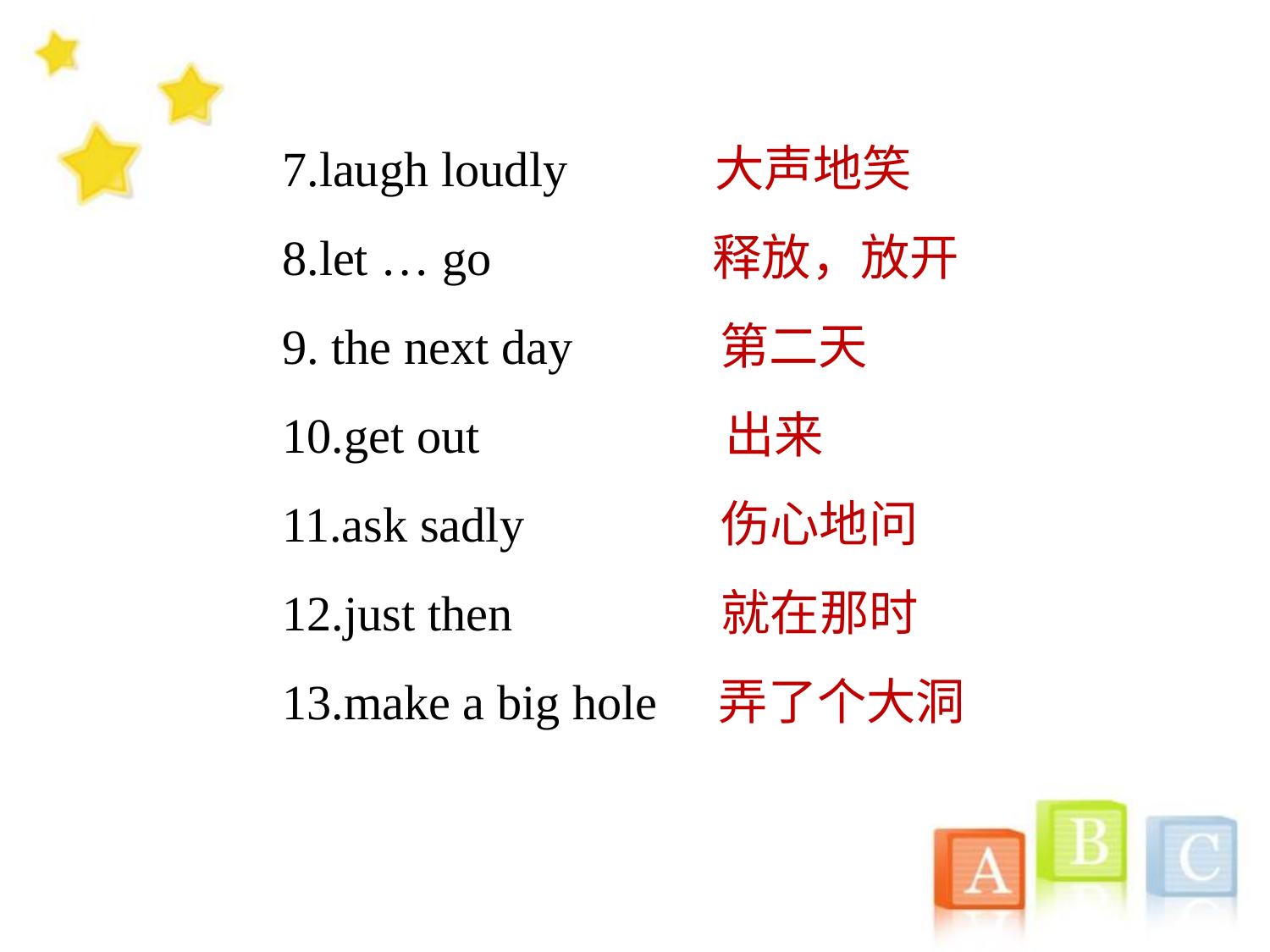

7.laugh loudly           大声地笑
8.let … go                 释放，放开
9. the next day           第二天
10.get out                   出来
11.ask sadly               伤心地问
12.just then                就在那时
13.make a big hole    弄了个大洞